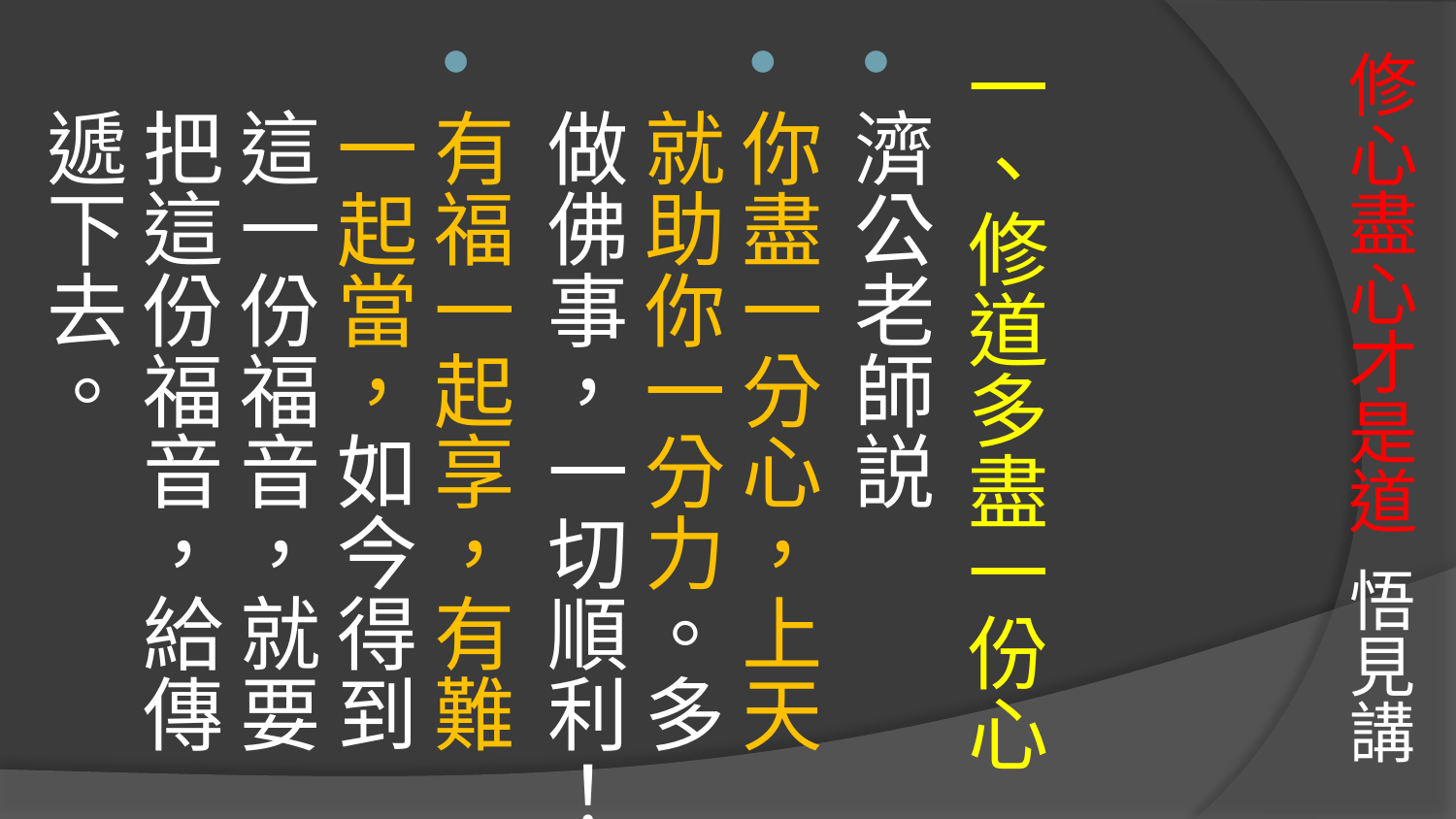

# 修心盡心才是道  悟見講
一、修道多盡一份心
濟公老師説
你盡一分心，上天就助你一分力。多做佛事，一切順利！
有福一起享，有難一起當，如今得到這一份福音，就要把這份福音，給傳遞下去。